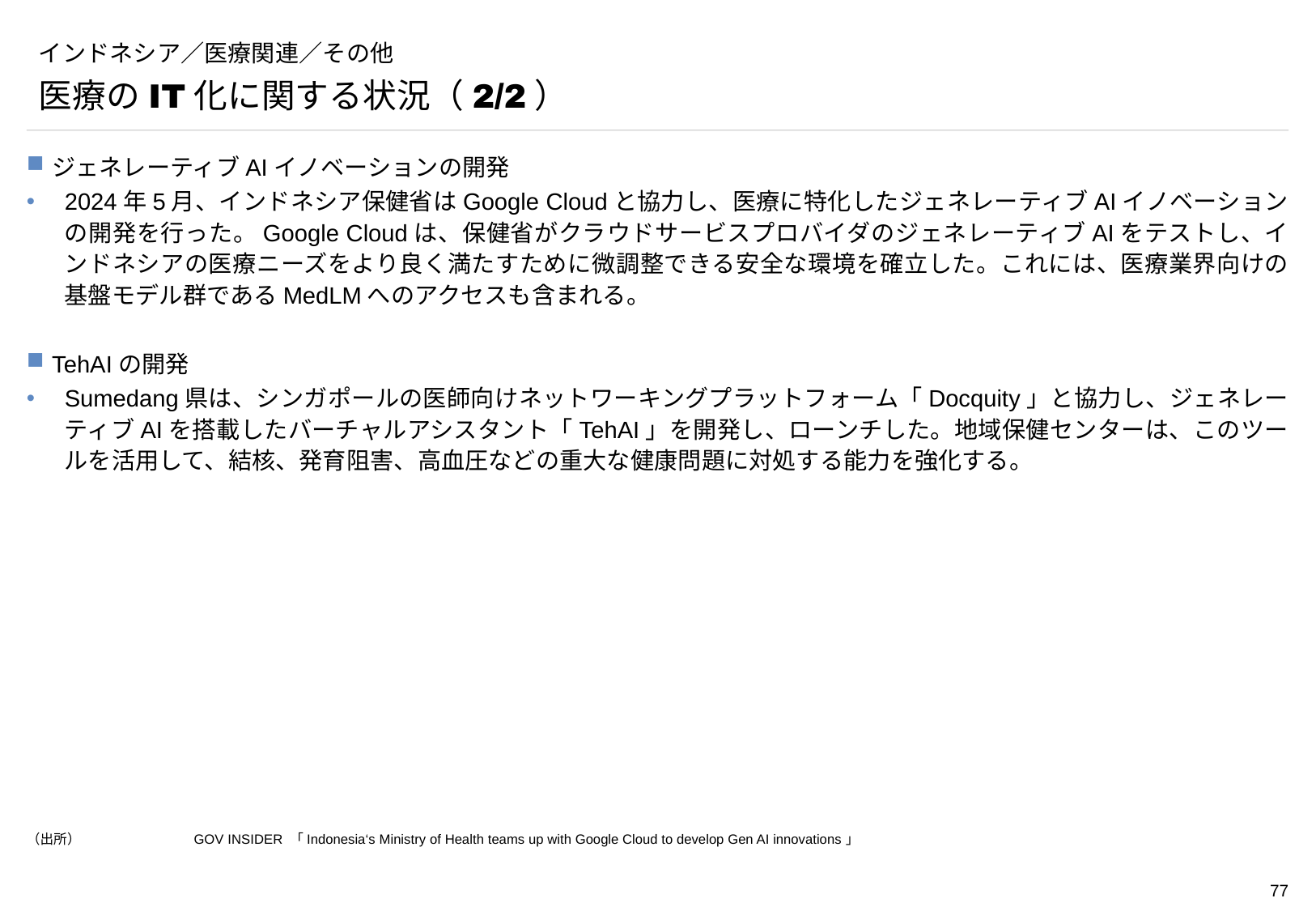

# インドネシア／医療関連／その他
医療のIT化に関する状況（2/2）
ジェネレーティブAIイノベーションの開発
2024年5月、インドネシア保健省はGoogle Cloudと協力し、医療に特化したジェネレーティブAIイノベーションの開発を行った。Google Cloudは、保健省がクラウドサービスプロバイダのジェネレーティブAIをテストし、インドネシアの医療ニーズをより良く満たすために微調整できる安全な環境を確立した。これには、医療業界向けの基盤モデル群であるMedLMへのアクセスも含まれる。

TehAIの開発
Sumedang県は、シンガポールの医師向けネットワーキングプラットフォーム「Docquity」と協力し、ジェネレーティブAIを搭載したバーチャルアシスタント「TehAI」を開発し、ローンチした。地域保健センターは、このツールを活用して、結核、発育阻害、高血圧などの重大な健康問題に対処する能力を強化する。
（出所）	GOV INSIDER 「Indonesia‘s Ministry of Health teams up with Google Cloud to develop Gen AI innovations」